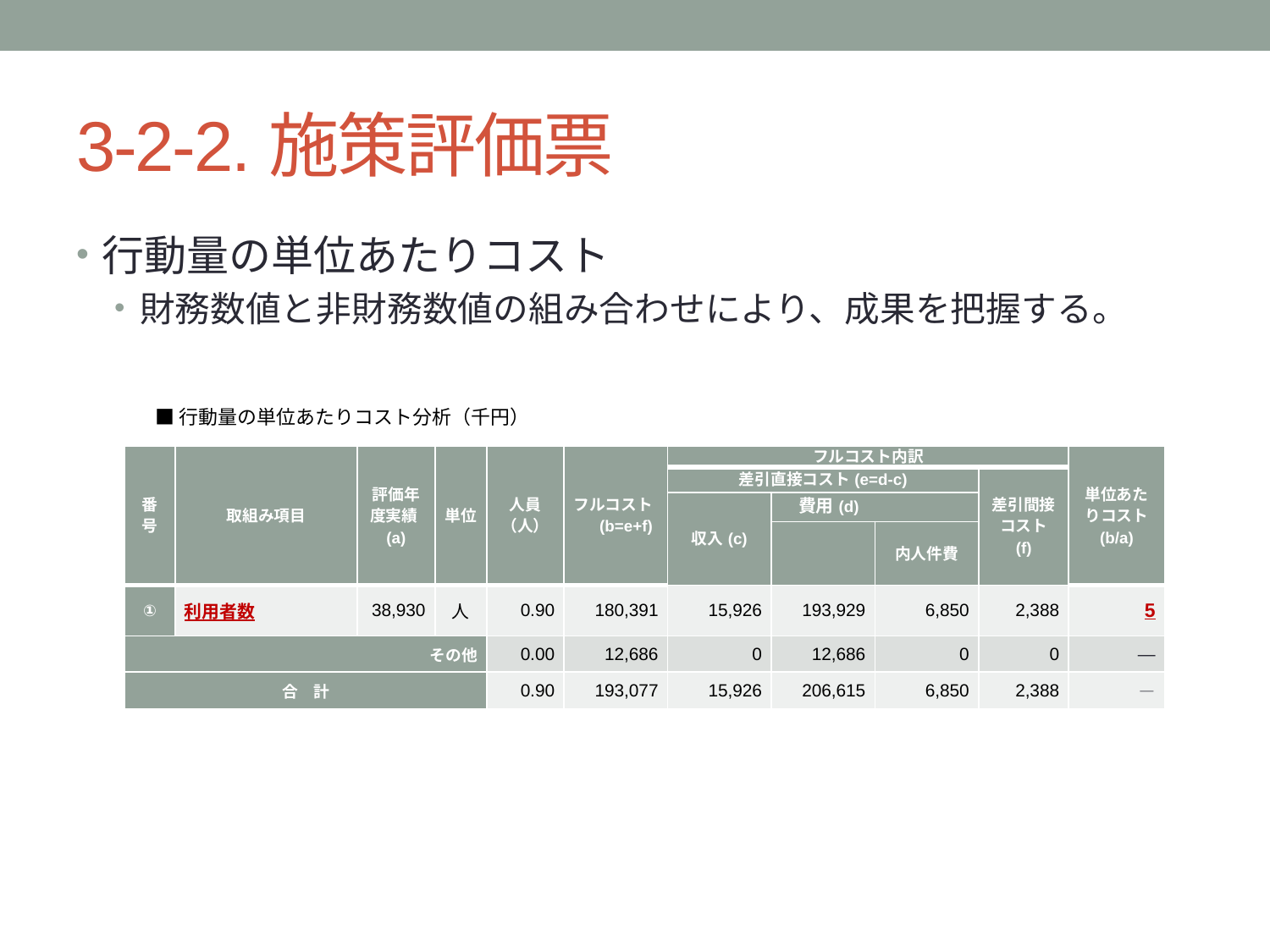

# 3-2-2.施策評価票
行動量の単位あたりコスト
財務数値と非財務数値の組み合わせにより、成果を把握する。

■行動量の単位あたりコスト分析（千円）
| 番号 | 取組み項目 | 評価年度実績(a) | 単位 | 人員 （人） | フルコスト 　(b=e+f) | フルコスト内訳 |  |  |  | 単位あたりコスト (b/a) |
| --- | --- | --- | --- | --- | --- | --- | --- | --- | --- | --- |
|  |  |  |  |  |  | 差引直接コスト(e=d-c) |  |  | 差引間接 コスト (f) |  |
|  |  |  |  |  |  | 収入(c) | 費用(d) |  |  |  |
|  |  |  |  |  |  |  |  | 内人件費 |  |  |
| ① | 利用者数 | 38,930 | 人 | 0.90 | 180,391 | 15,926 | 193,929 | 6,850 | 2,388 | 5 |
| その他 |  |  |  | 0.00 | 12,686 | 0 | 12,686 | 0 | 0 | ― |
| 合　計 |  |  |  | 0.90 | 193,077 | 15,926 | 206,615 | 6,850 | 2,388 | ― |